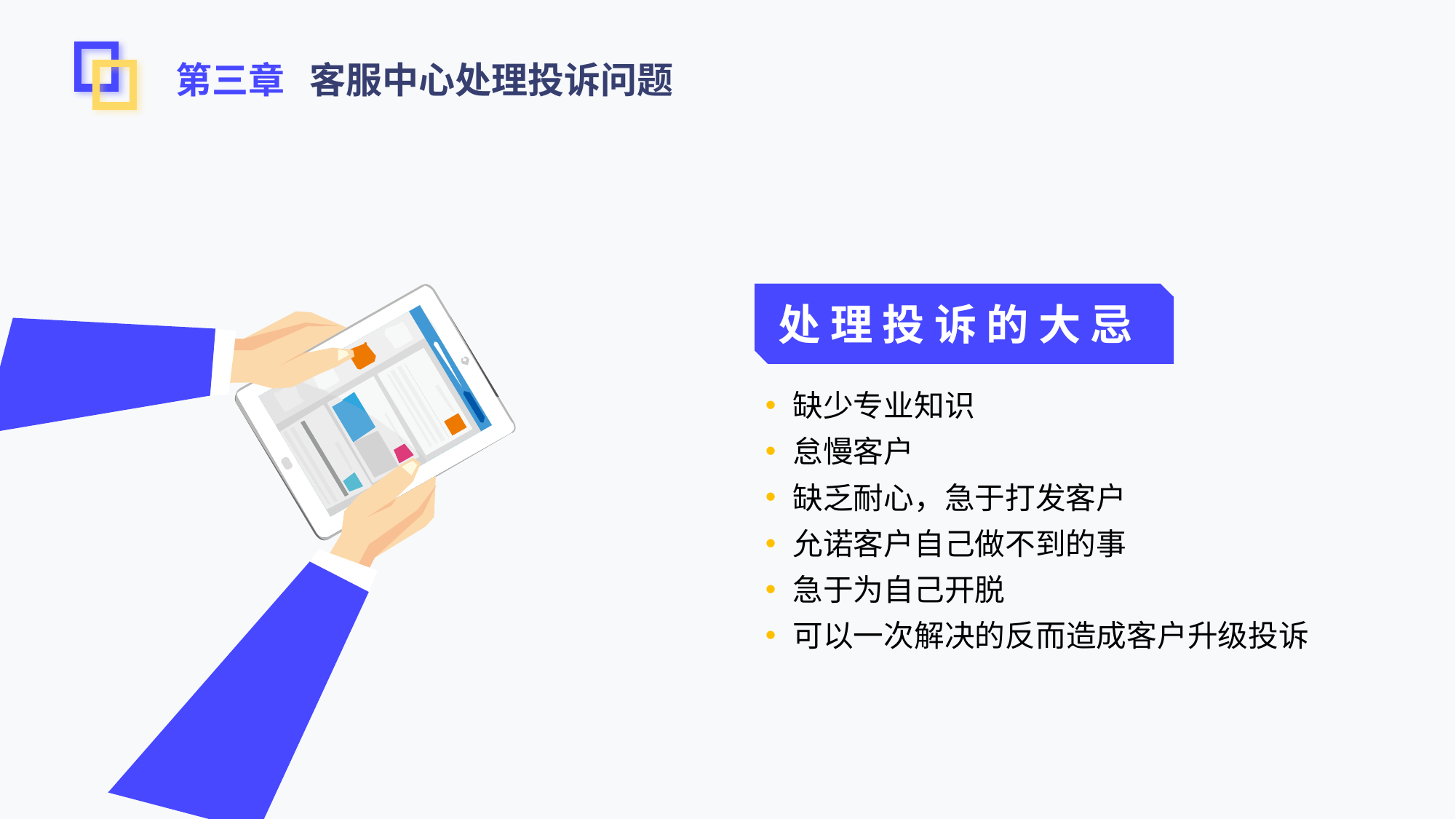

第三章   客服中心处理投诉问题

处 理 投 诉 的 大 忌
缺少专业知识
怠慢客户
缺乏耐心，急于打发客户
允诺客户自己做不到的事
急于为自己开脱
可以一次解决的反而造成客户升级投诉